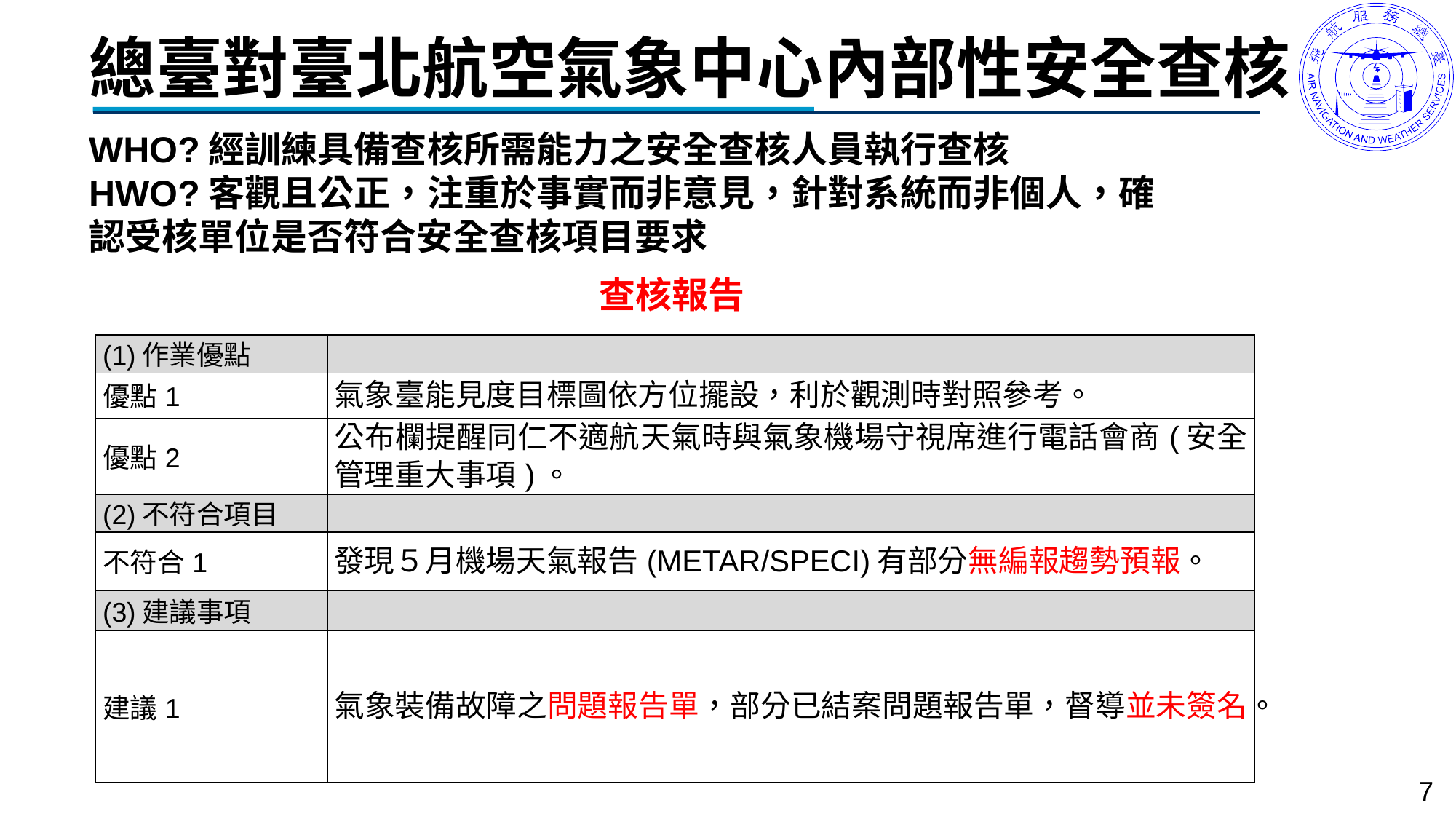

# 總臺對臺北航空氣象中心內部性安全查核
WHO?經訓練具備查核所需能力之安全查核人員執行查核
HWO?客觀且公正，注重於事實而非意見，針對系統而非個人，確認受核單位是否符合安全查核項目要求
查核報告
| (1)作業優點 |  |
| --- | --- |
| 優點1 | 氣象臺能見度目標圖依方位擺設，利於觀測時對照參考。 |
| 優點2 | 公布欄提醒同仁不適航天氣時與氣象機場守視席進行電話會商(安全管理重大事項)。 |
| (2)不符合項目 |  |
| 不符合1 | 發現５月機場天氣報告(METAR/SPECI)有部分無編報趨勢預報。 |
| (3)建議事項 |  |
| 建議1 | 氣象裝備故障之問題報告單，部分已結案問題報告單，督導並未簽名。 |
7